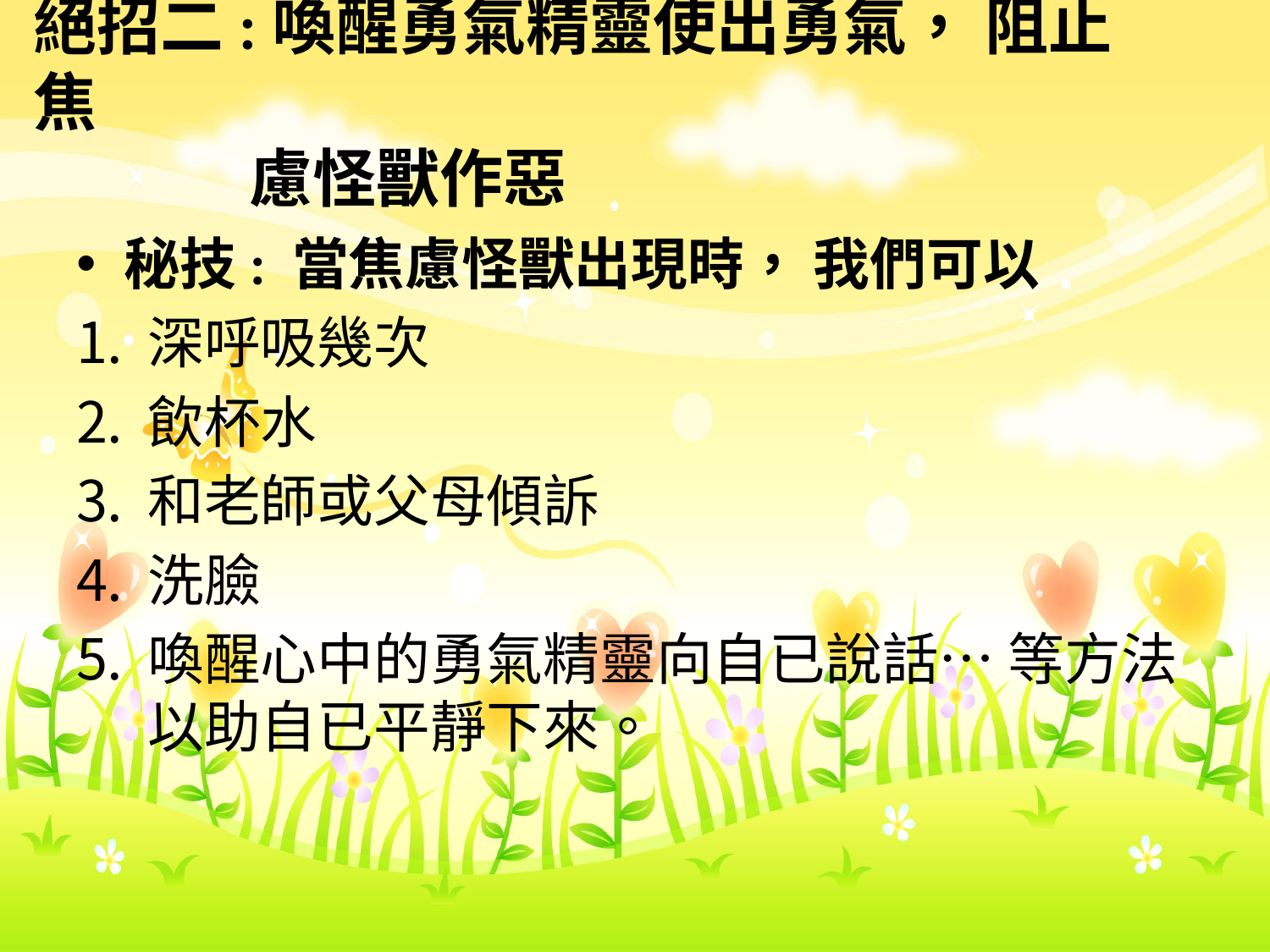

# 絕招二:喚醒勇氣精靈使出勇氣， 阻止焦 慮怪獸作惡
秘技: 當焦慮怪獸出現時， 我們可以
深呼吸幾次
飲杯水
和老師或父母傾訴
洗臉
喚醒心中的勇氣精靈向自已說話… 等方法以助自已平靜下來。